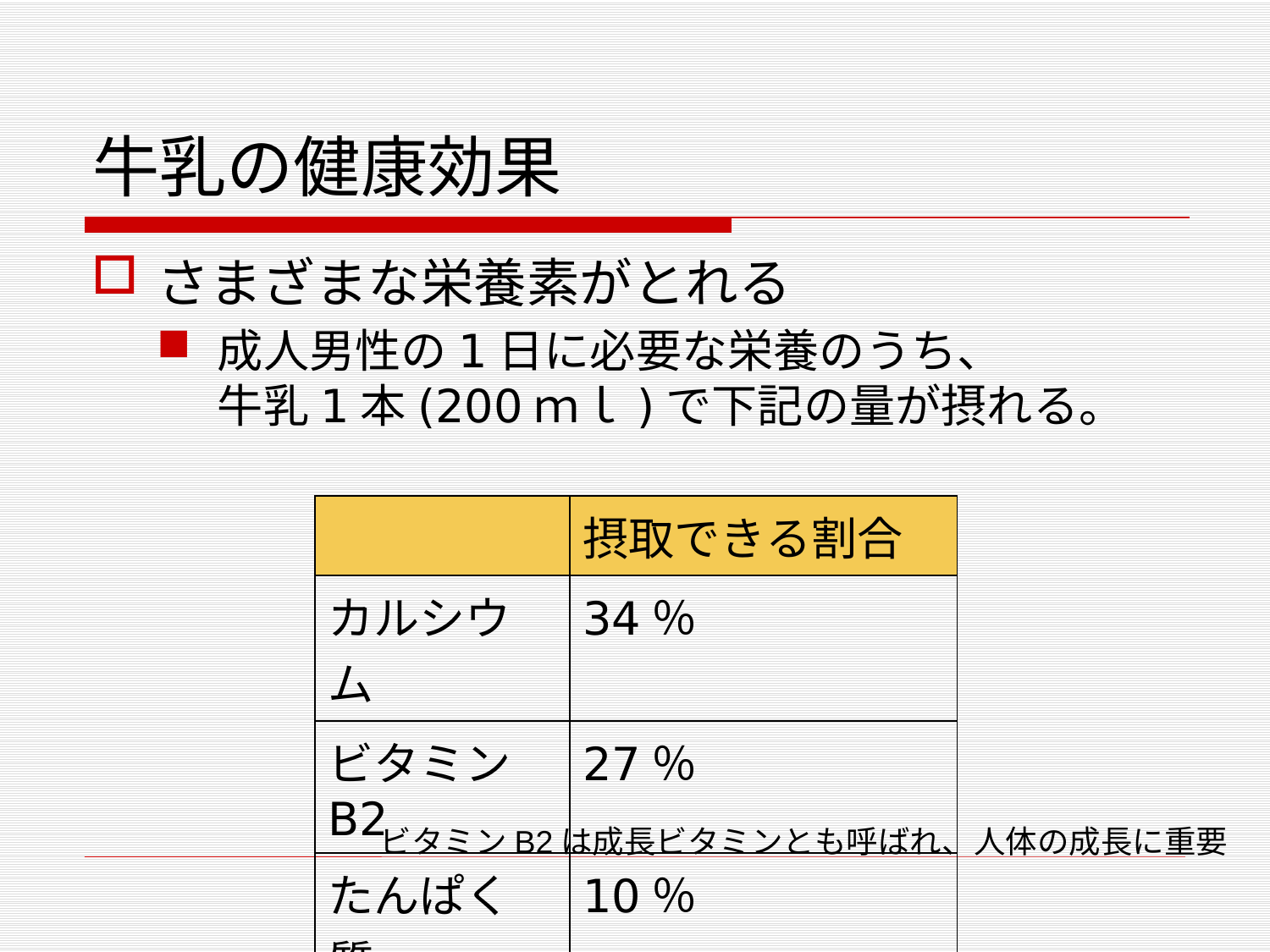

# 牛乳の健康効果
さまざまな栄養素がとれる
成人男性の1日に必要な栄養のうち、
牛乳1本(200ｍｌ)で下記の量が摂れる。
|  | 摂取できる割合 |
| --- | --- |
| カルシウム | 34％ |
| ビタミンB2 | 27％ |
| たんぱく質 | 10％ |
ビタミンB2は成長ビタミンとも呼ばれ、人体の成長に重要